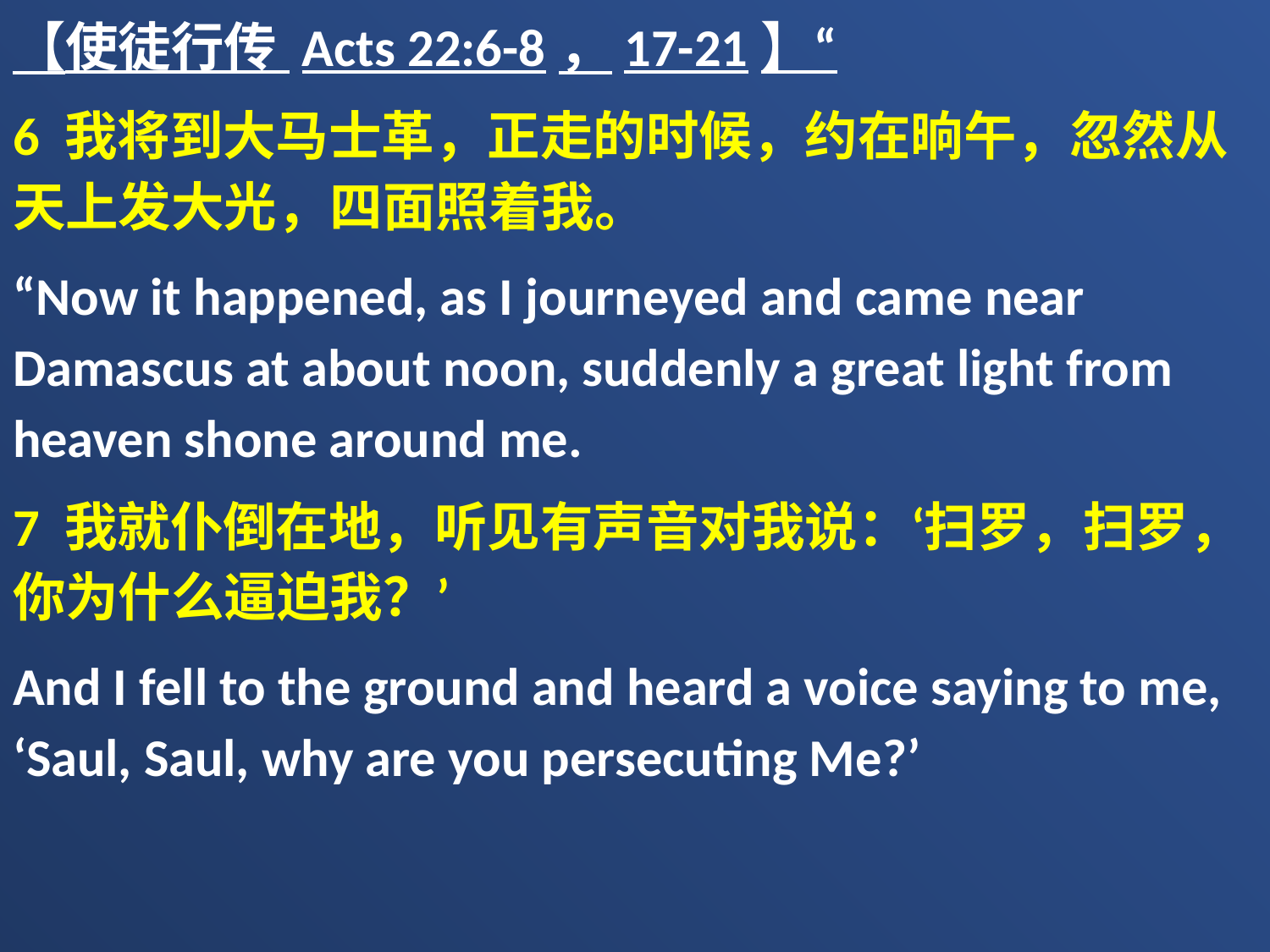

【使徒行传 Acts 22:6-8，17-21】“
6 我将到大马士革，正走的时候，约在晌午，忽然从天上发大光，四面照着我。
“Now it happened, as I journeyed and came near Damascus at about noon, suddenly a great light from heaven shone around me.
7 我就仆倒在地，听见有声音对我说：‘扫罗，扫罗，你为什么逼迫我？’
And I fell to the ground and heard a voice saying to me, ‘Saul, Saul, why are you persecuting Me?’